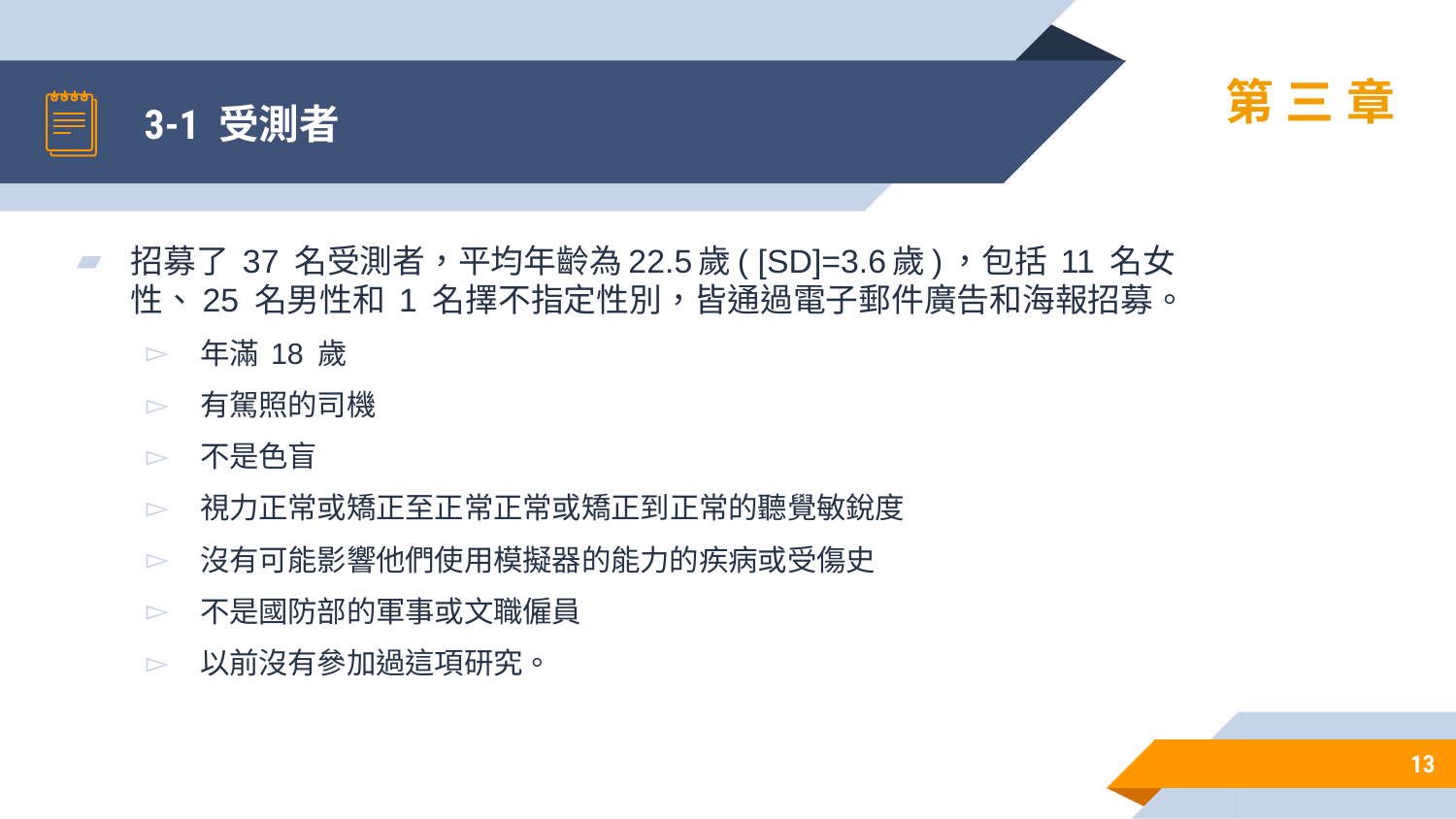

# 3-1 受測者
第三章

招募了 37 名受測者，平均年齡為22.5歲( [SD]=3.6歲)，包括 11 名⼥性、25 名男性和 1 名擇不指定性別，皆通過電⼦郵件廣告和海報招募。
年滿 18 歲
有駕照的司機
不是⾊盲
視力正常或矯正至正常正常或矯正到正常的聽覺敏銳度
沒有可能影響他們使⽤模擬器的能力的疾病或受傷史
不是國防部的軍事或⽂職僱員
以前沒有參加過這項研究。
13